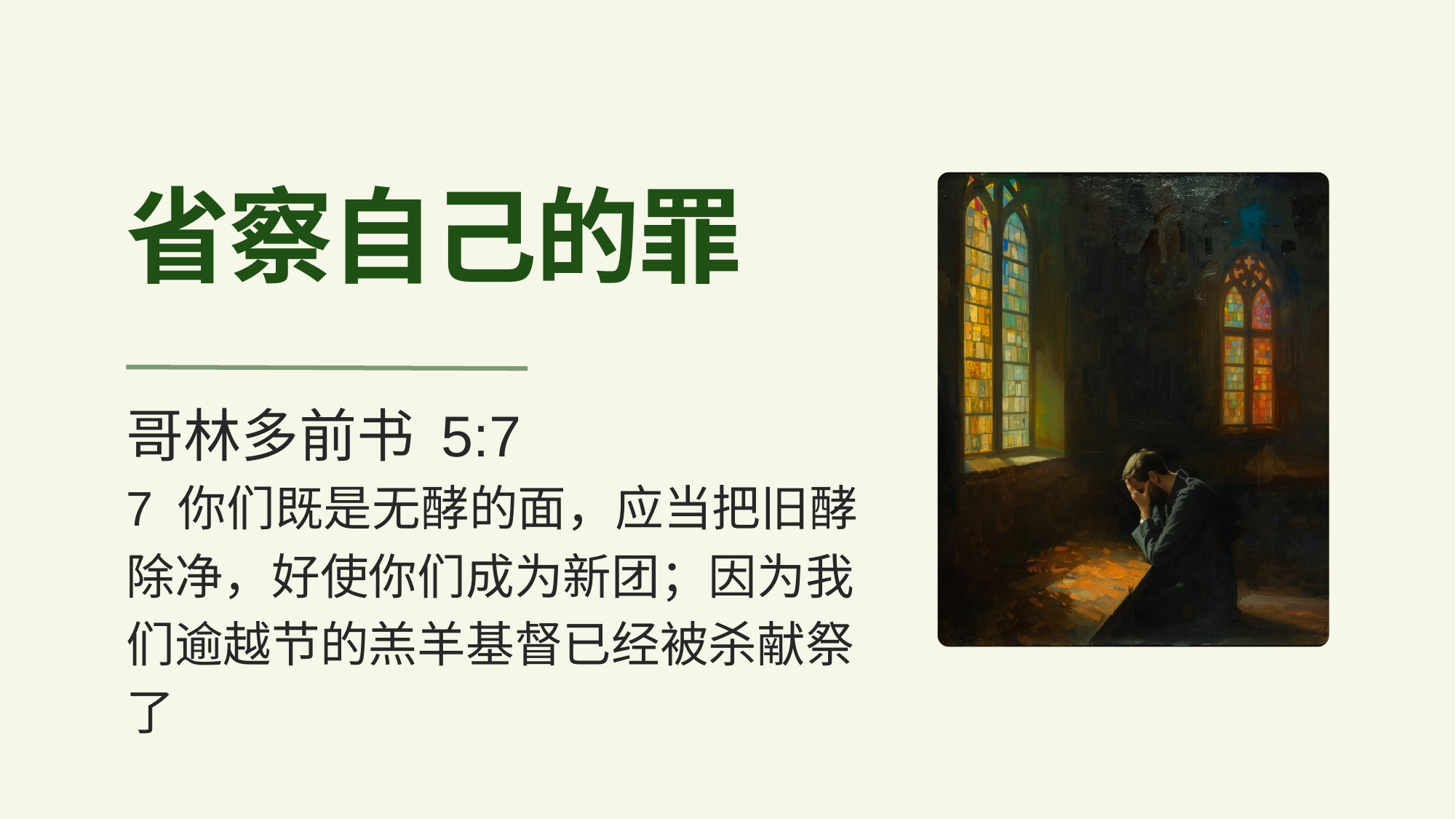

省察自己的罪

哥林多前书 5:7
7 你们既是无酵的面，应当把旧酵除净，好使你们成为新团；因为我们逾越节的羔羊基督已经被杀献祭了